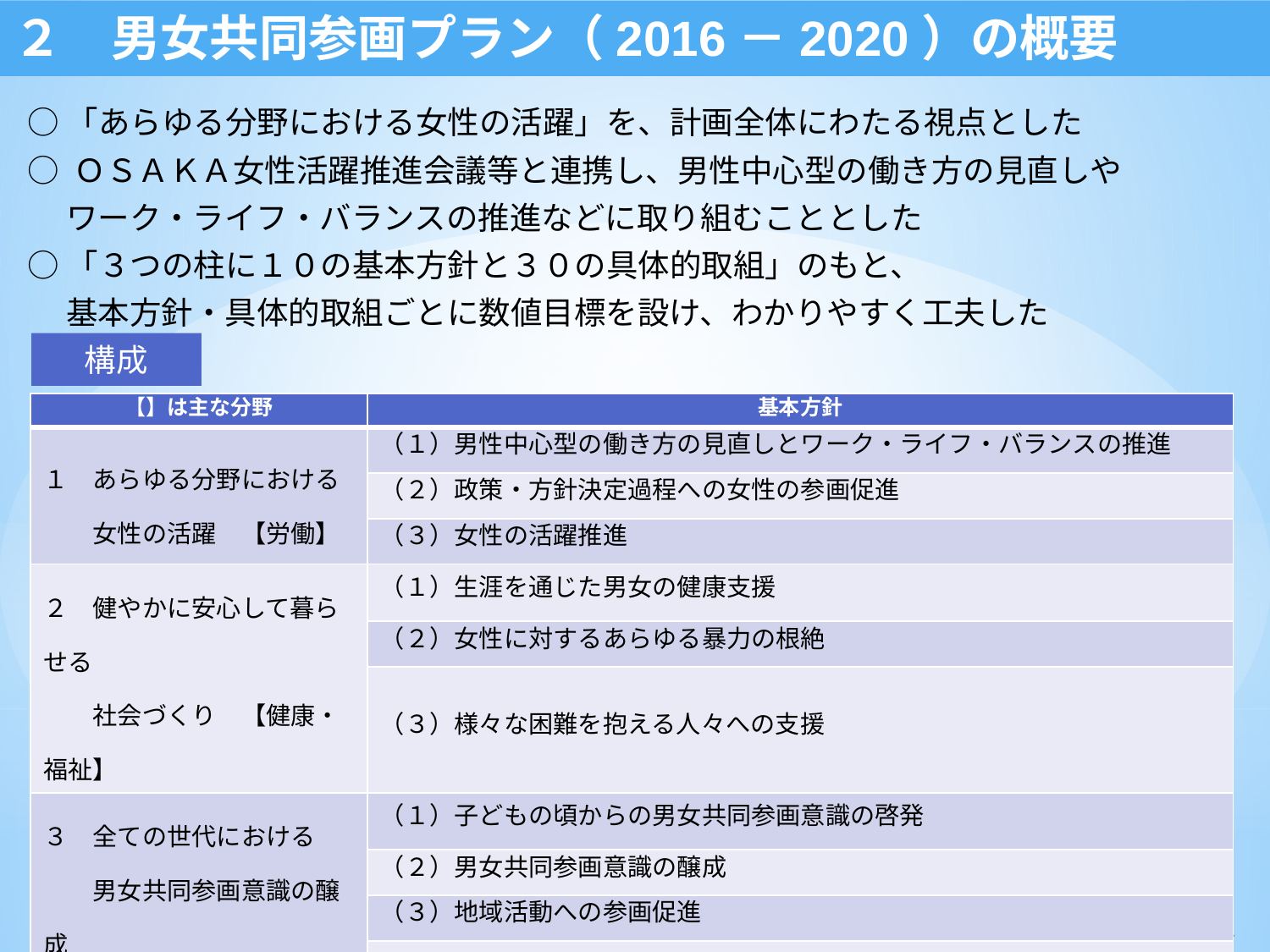

# ２　男女共同参画プラン（2016－2020）の概要
○「あらゆる分野における女性の活躍」を、計画全体にわたる視点とした
○ ＯＳＡＫＡ女性活躍推進会議等と連携し、男性中心型の働き方の見直しや
　 ワーク・ライフ・バランスの推進などに取り組むこととした
○「３つの柱に１０の基本方針と３０の具体的取組」のもと、
　 基本方針・具体的取組ごとに数値目標を設け、わかりやすく工夫した
構成
| 【】は主な分野 | 基本方針 |
| --- | --- |
| １　あらゆる分野における 　　女性の活躍　【労働】 | （１）男性中心型の働き方の見直しとワーク・ライフ・バランスの推進 |
|  | （２）政策・方針決定過程への女性の参画促進 |
|  | （３）女性の活躍推進 |
| ２　健やかに安心して暮らせる 　　社会づくり　【健康・福祉】 | （１）生涯を通じた男女の健康支援 |
|  | （２）女性に対するあらゆる暴力の根絶 |
|  | （３）様々な困難を抱える人々への支援 |
| ３　全ての世代における 　　男女共同参画意識の醸成 　　【教育・啓発】 | （１）子どもの頃からの男女共同参画意識の啓発 |
|  | （２）男女共同参画意識の醸成 |
|  | （３）地域活動への参画促進 |
|  | （４）多文化共生の視点を踏まえた男女共同参画の推進 |
２